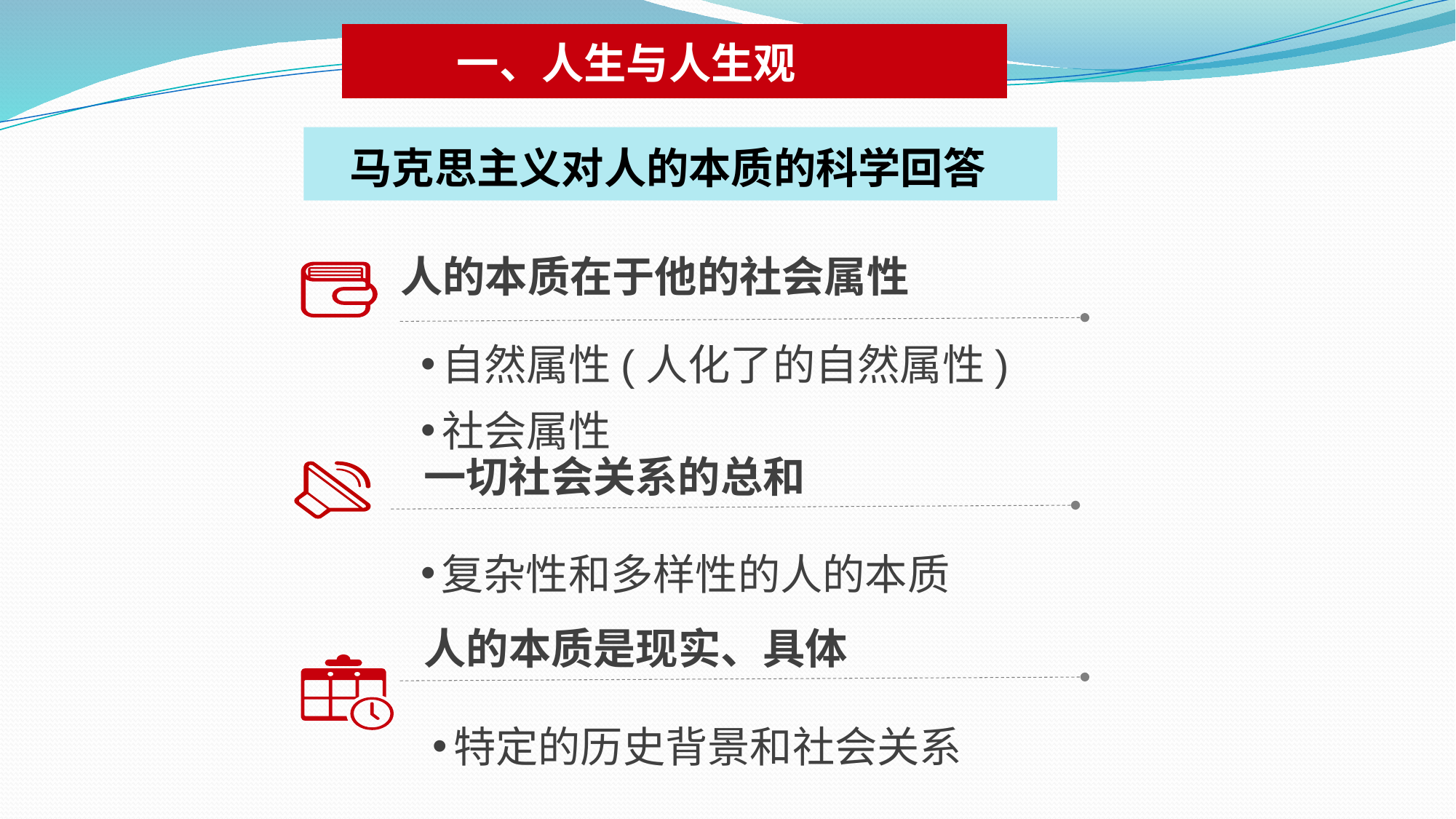

一、人生与人生观

马克思主义对人的本质的科学回答
人的本质在于他的社会属性

自然属性(人化了的自然属性)
社会属性
一切社会关系的总和

复杂性和多样性的人的本质
人的本质是现实、具体

特定的历史背景和社会关系